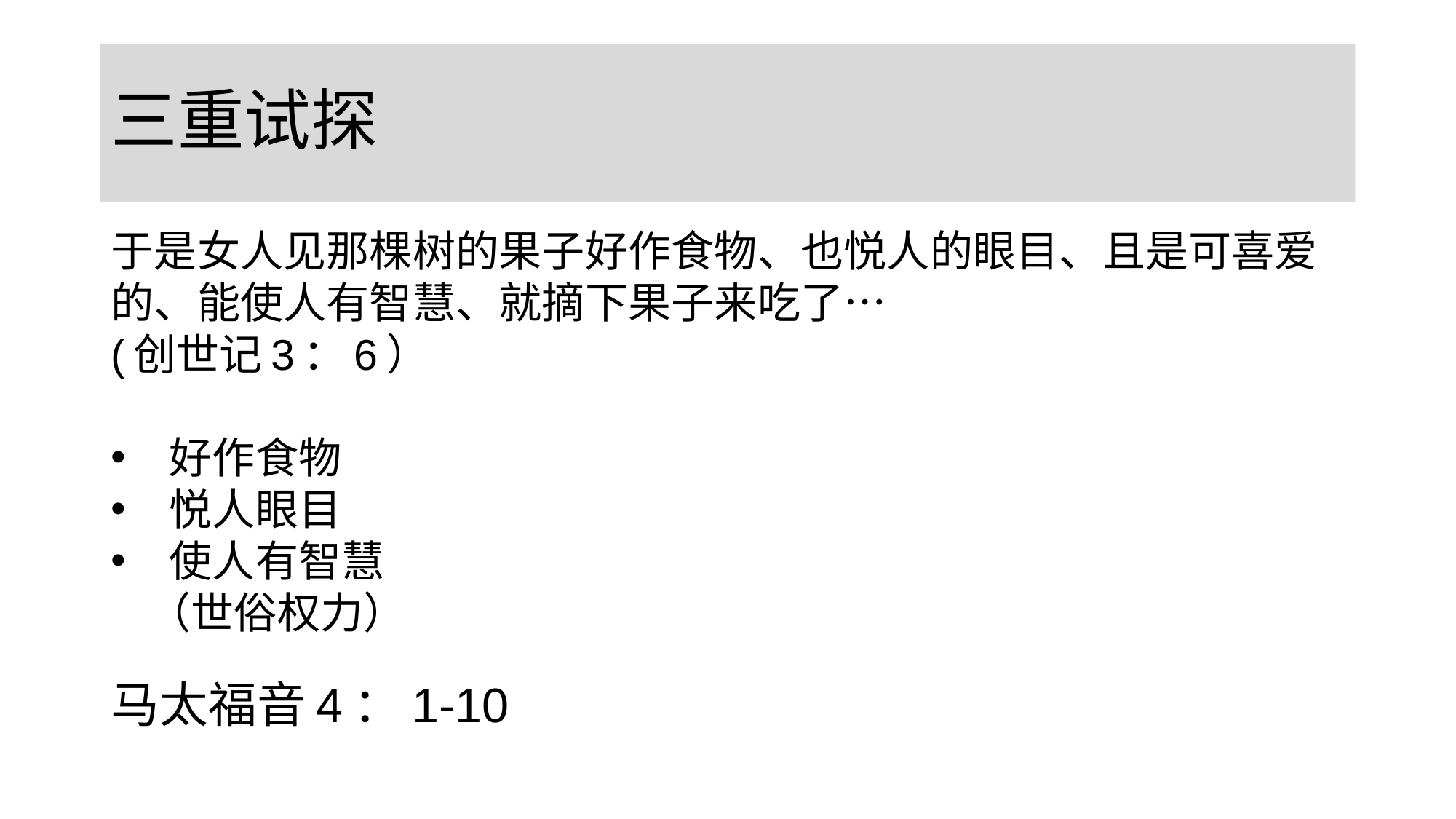

# 三重试探
于是女人见那棵树的果子好作食物、也悦人的眼目、且是可喜爱的、能使人有智慧、就摘下果子来吃了…
(创世记3：6）

好作食物
悦人眼目
使人有智慧
   （世俗权力）
马太福音4：1-10